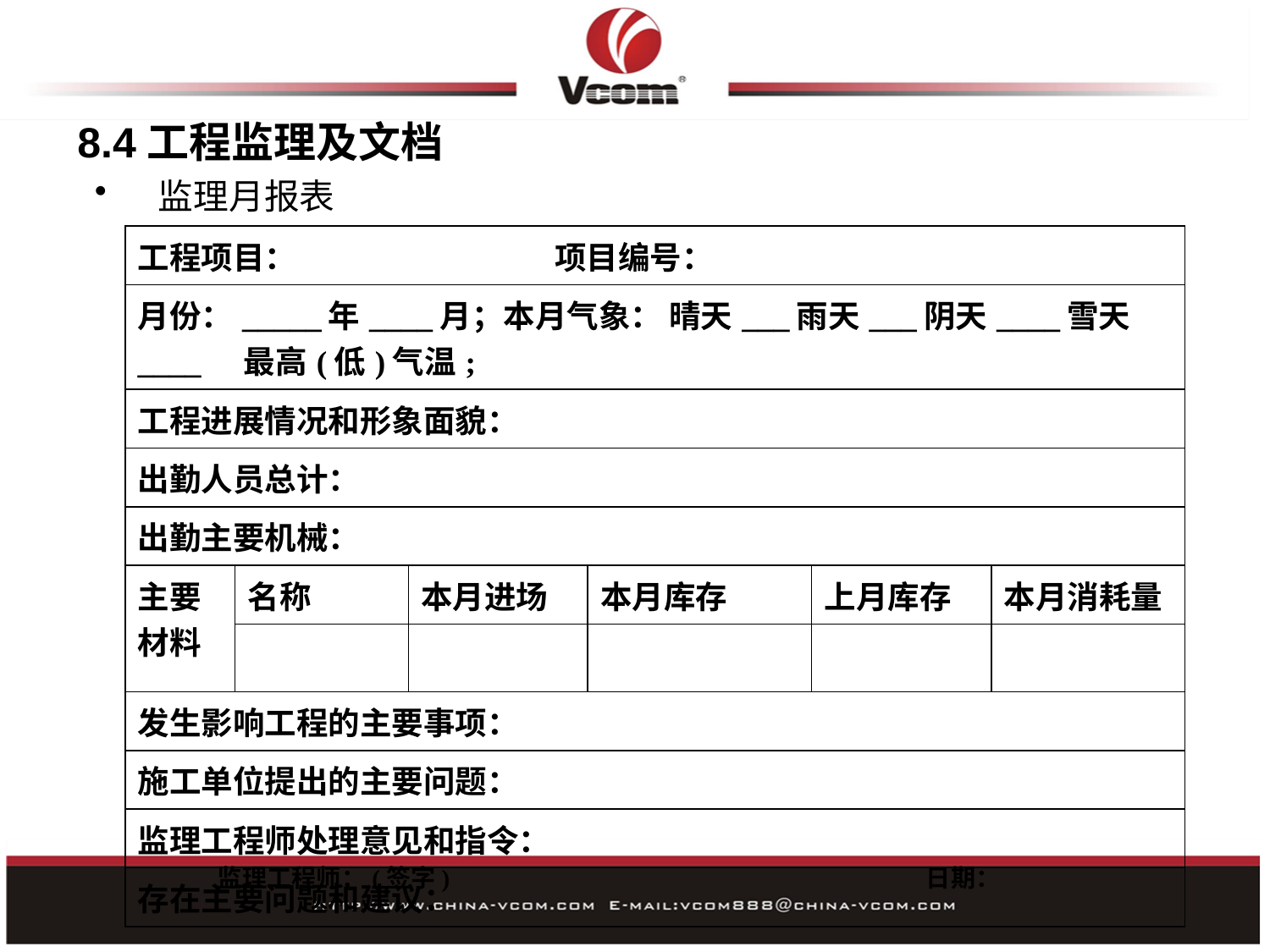

8.4工程监理及文档

监理月报表
| 工程项目： 项目编号： |  |  |  |  |  |
| --- | --- | --- | --- | --- | --- |
| 月份：\_\_\_\_\_年\_\_\_\_月；本月气象： 晴天\_\_\_雨天\_\_\_阴天\_\_\_\_雪天\_\_\_\_ 最高(低)气温; |  |  |  |  |  |
| 工程进展情况和形象面貌： |  |  |  |  |  |
| 出勤人员总计： |  |  |  |  |  |
| 出勤主要机械： |  |  |  |  |  |
| 主要 材料 | 名称 | 本月进场 | 本月库存 | 上月库存 | 本月消耗量 |
|  |  |  |  |  |  |
| 发生影响工程的主要事项： |  |  |  |  |  |
| 施工单位提出的主要问题： |  |  |  |  |  |
| 监理工程师处理意见和指令： |  |  |  |  |  |
| 存在主要问题和建议： |  |  |  |  |  |
监理工程师：(签字)　　　　　　　　　　　　　　　　　　　日期：